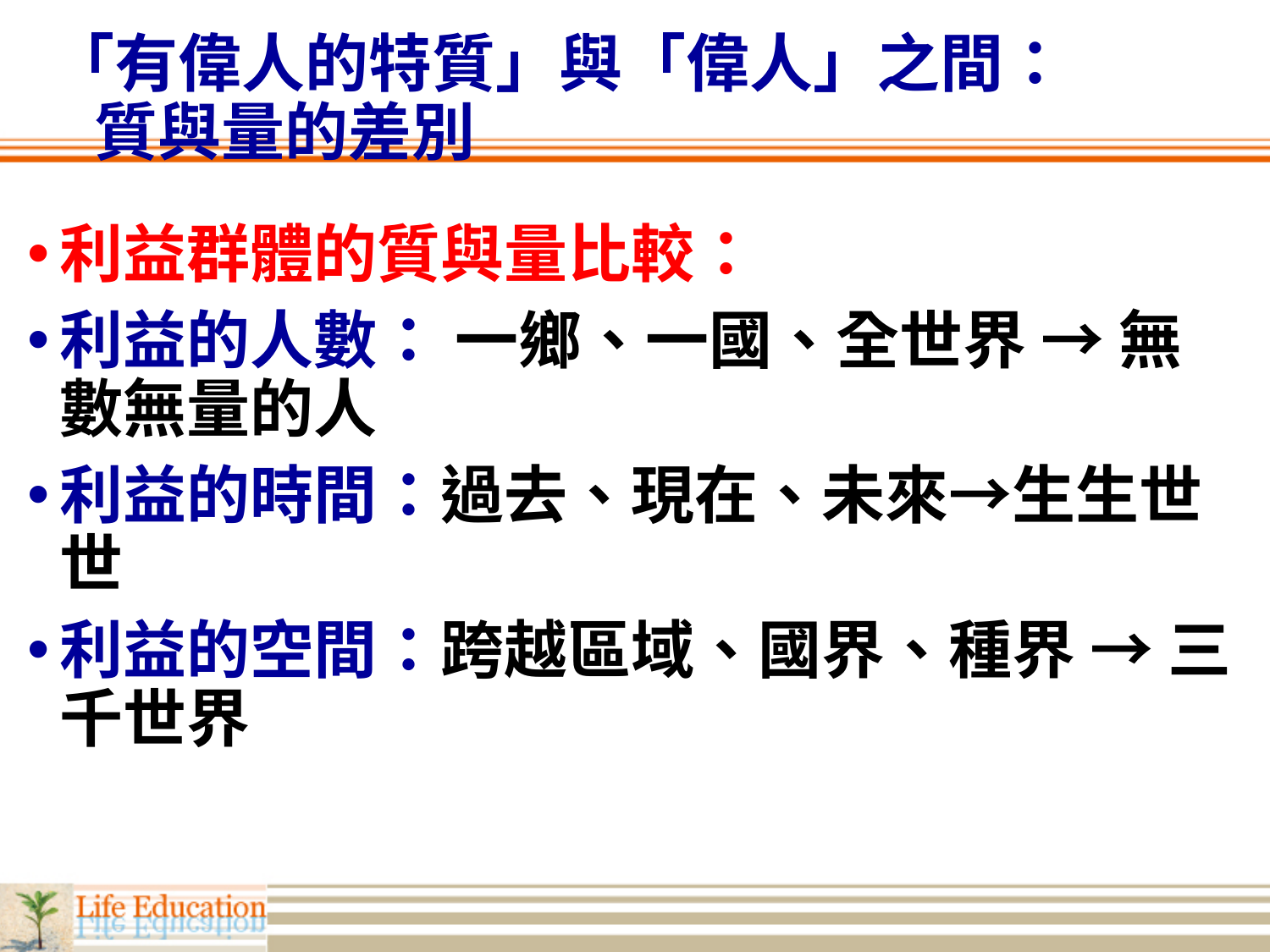

# 「有偉人的特質」與「偉人」之間： 質與量的差別
利益群體的質與量比較：
利益的人數： 一鄉、一國、全世界 → 無數無量的人
利益的時間：過去、現在、未來→生生世世
利益的空間：跨越區域、國界、種界 → 三千世界